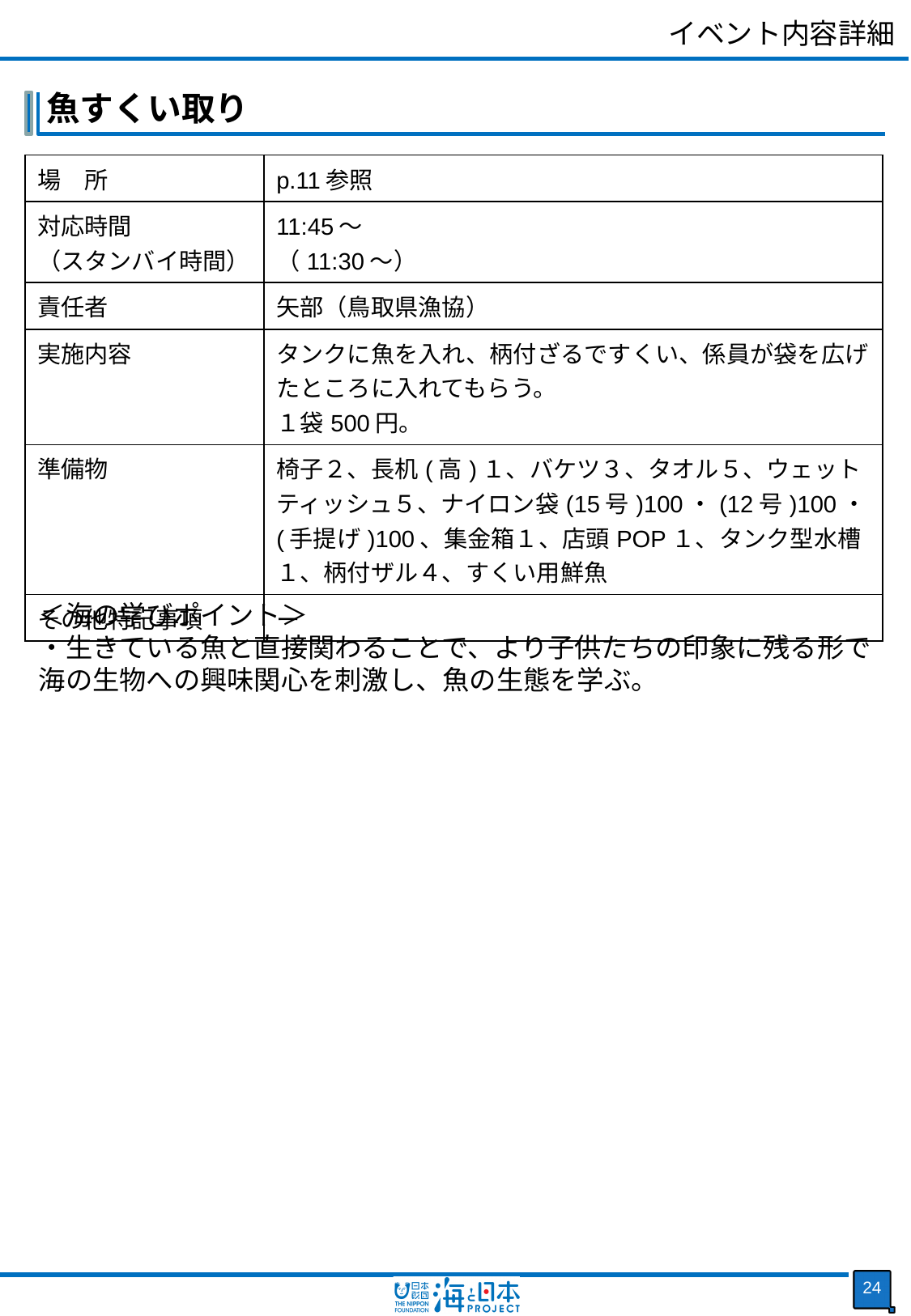

イベント内容詳細
魚すくい取り

| 場　所 | p.11参照 |
| --- | --- |
| 対応時間 （スタンバイ時間） | 11:45～ （11:30～） |
| 責任者 | 矢部（鳥取県漁協） |
| 実施内容 | タンクに魚を入れ、柄付ざるですくい、係員が袋を広げたところに入れてもらう。 １袋500円。 |
| 準備物 | 椅子２、長机(高)１、バケツ３、タオル５、ウェットティッシュ５、ナイロン袋(15号)100・(12号)100・(手提げ)100、集金箱１、店頭POP１、タンク型水槽１、柄付ザル４、すくい用鮮魚 |
| その他特記事項 | ー |
＜海の学びポイント＞
・生きている魚と直接関わることで、より子供たちの印象に残る形で海の生物への興味関心を刺激し、魚の生態を学ぶ。
24